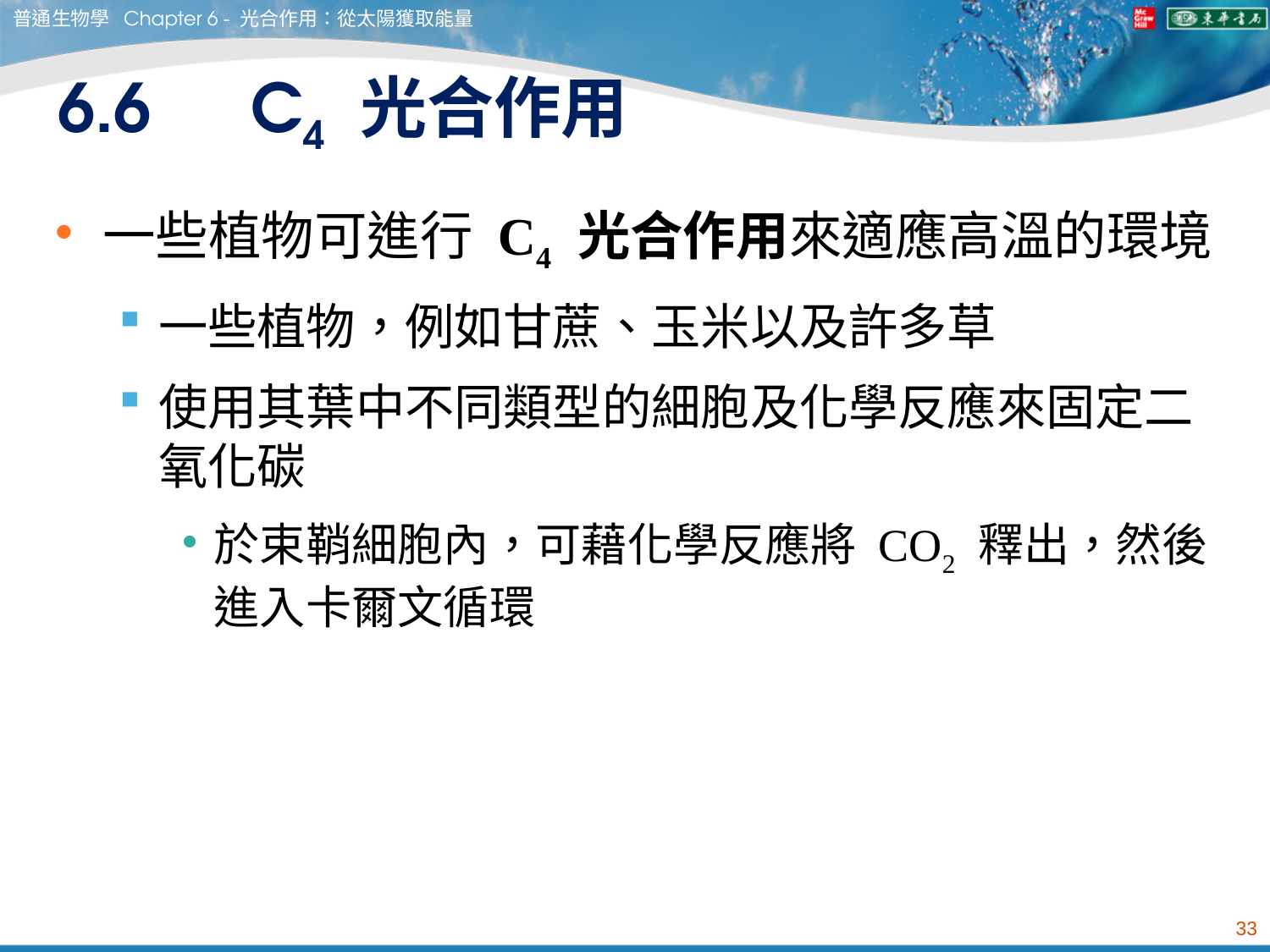

普通生物學  Chapter 6 - 光合作用：從太陽獲取能量
# 6.6　C4 光合作用
一些植物可進行 C4 光合作用來適應高溫的環境
一些植物，例如甘蔗、玉米以及許多草
使用其葉中不同類型的細胞及化學反應來固定二氧化碳
於束鞘細胞內，可藉化學反應將 CO2 釋出，然後進入卡爾文循環
33